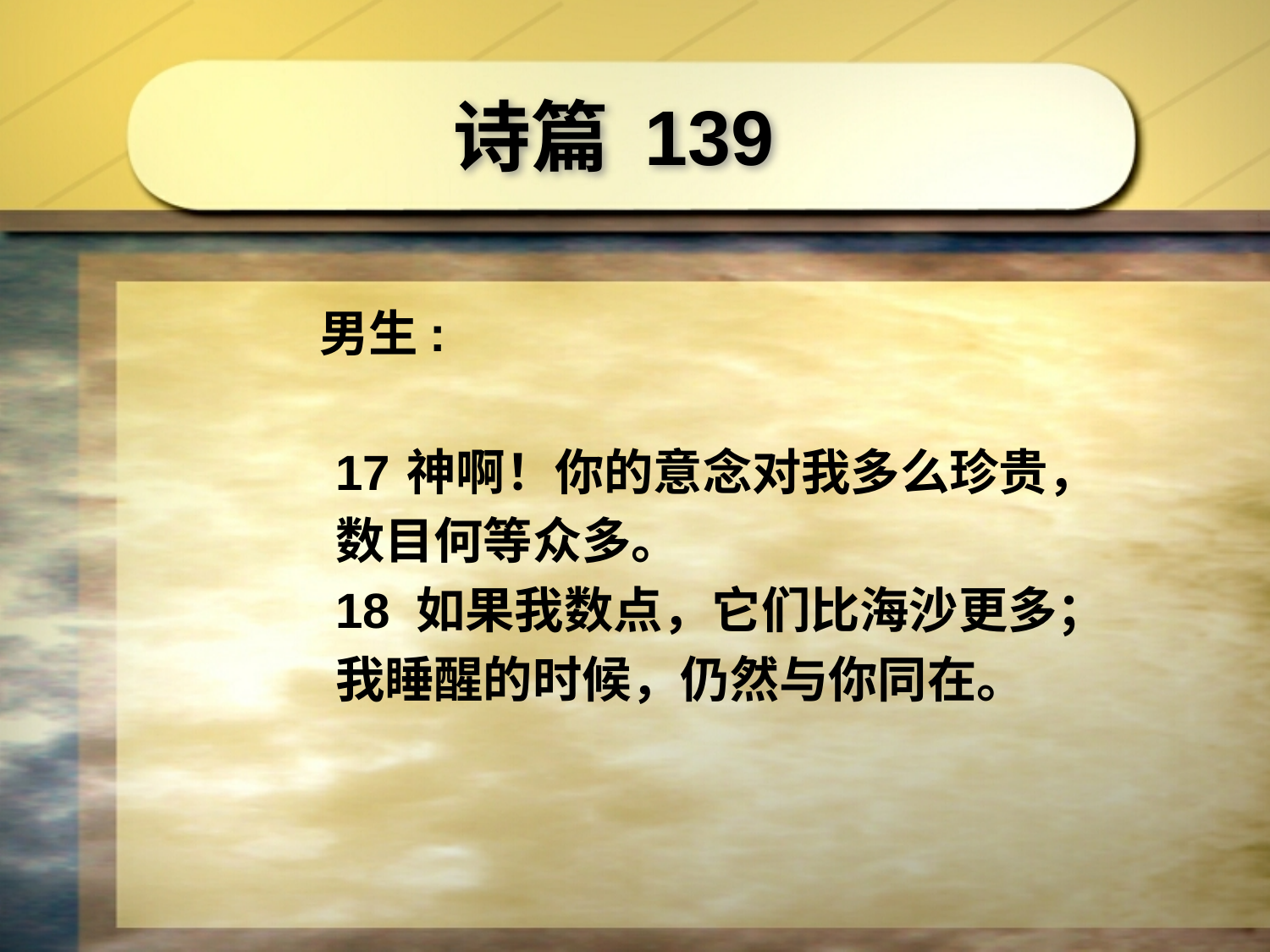

诗篇 139
男生:

17	神啊！你的意念对我多么珍贵，
数目何等众多。
18 如果我数点，它们比海沙更多；
我睡醒的时候，仍然与你同在。